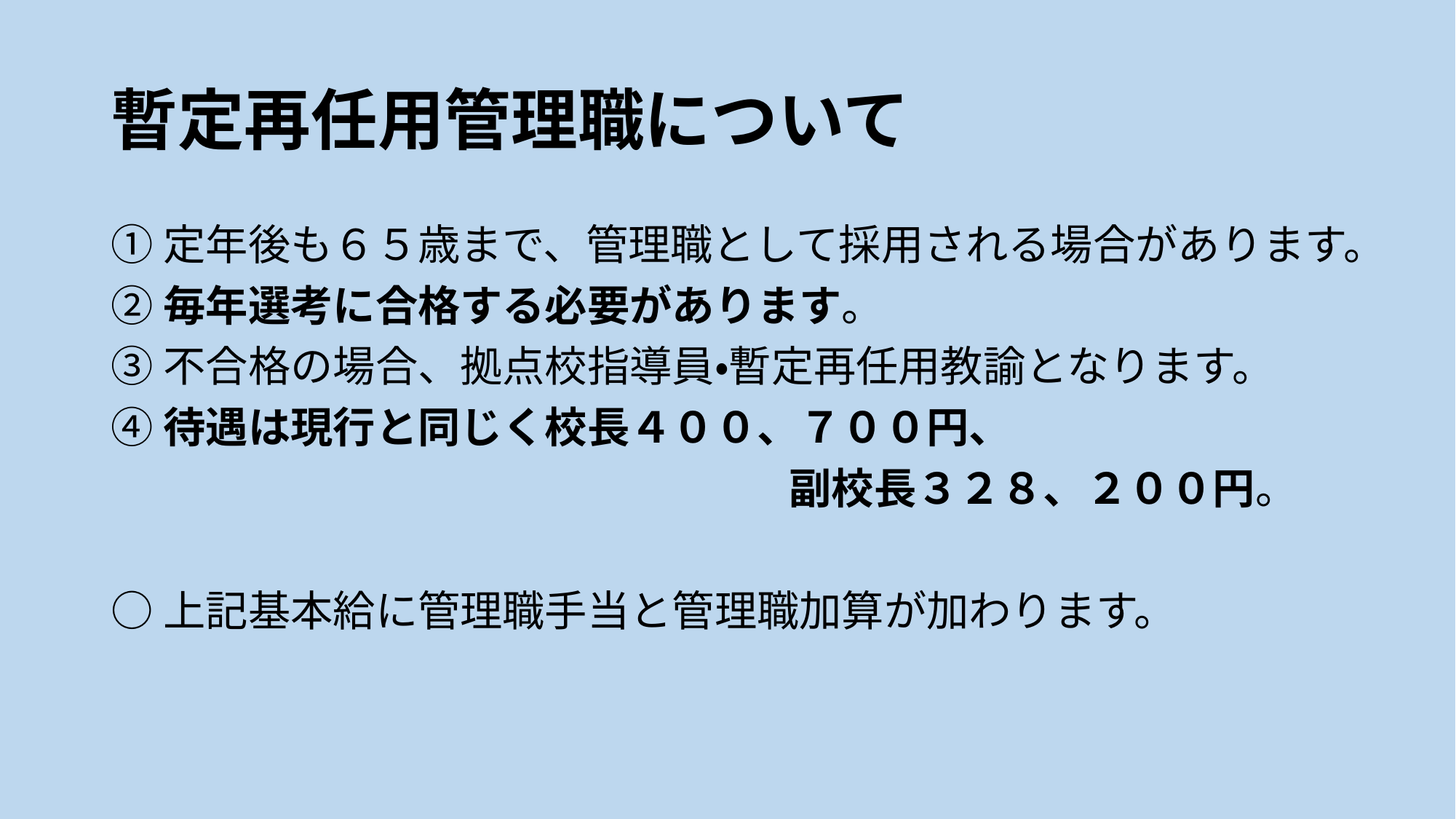

# 暫定再任用管理職について
①定年後も６５歳まで、管理職として採用される場合があります。
②毎年選考に合格する必要があります。
③不合格の場合、拠点校指導員・暫定再任用教諭となります。
④待遇は現行と同じく校長４００、７００円、
　　　　　　　　　　　　　　　　副校長３２８、２００円。

○上記基本給に管理職手当と管理職加算が加わります。